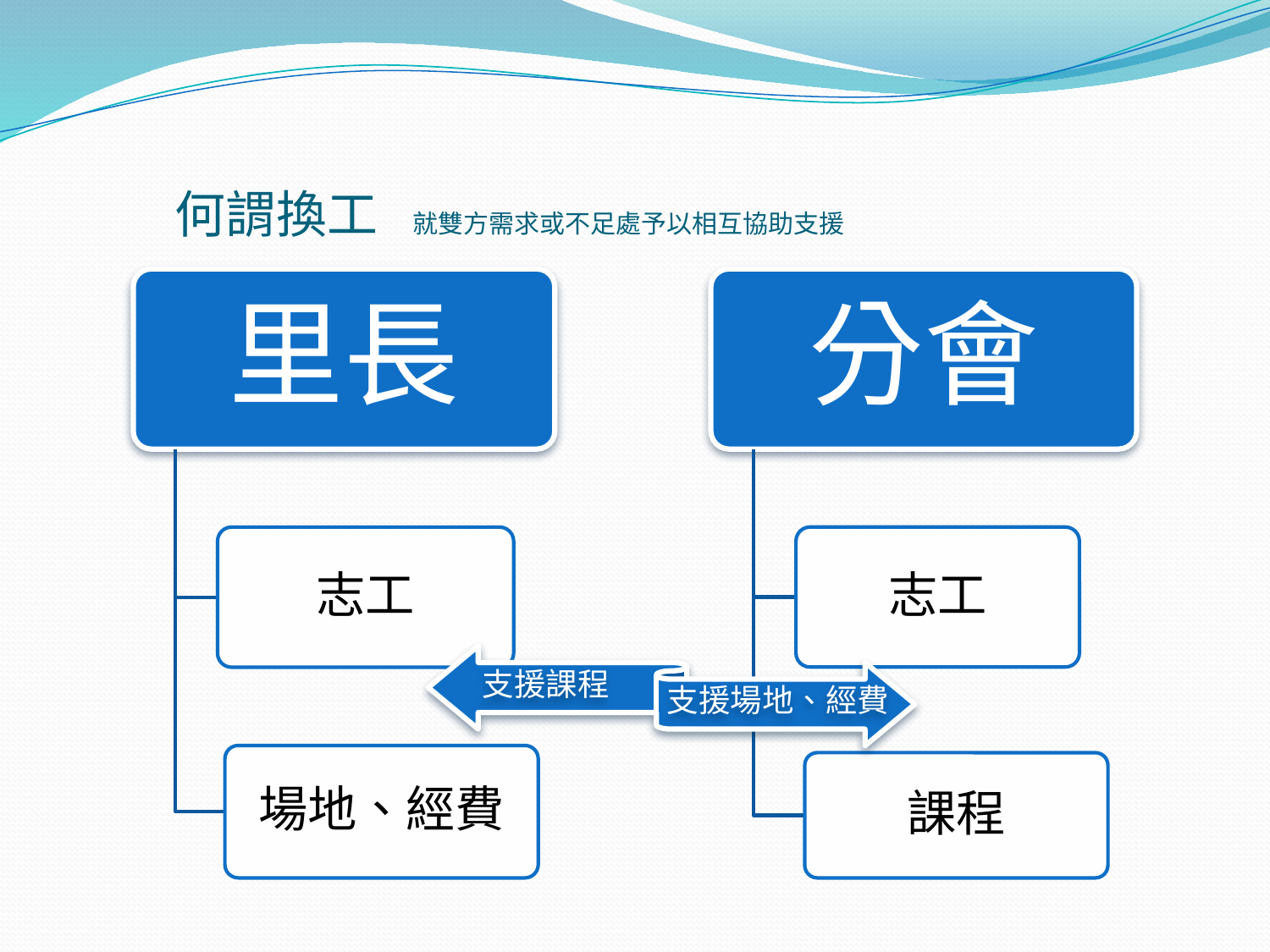

# 何謂換工   就雙方需求或不足處予以相互協助支援

支援課程
支援場地、經費
里長
志工
場地、經費
分會
志工
課程